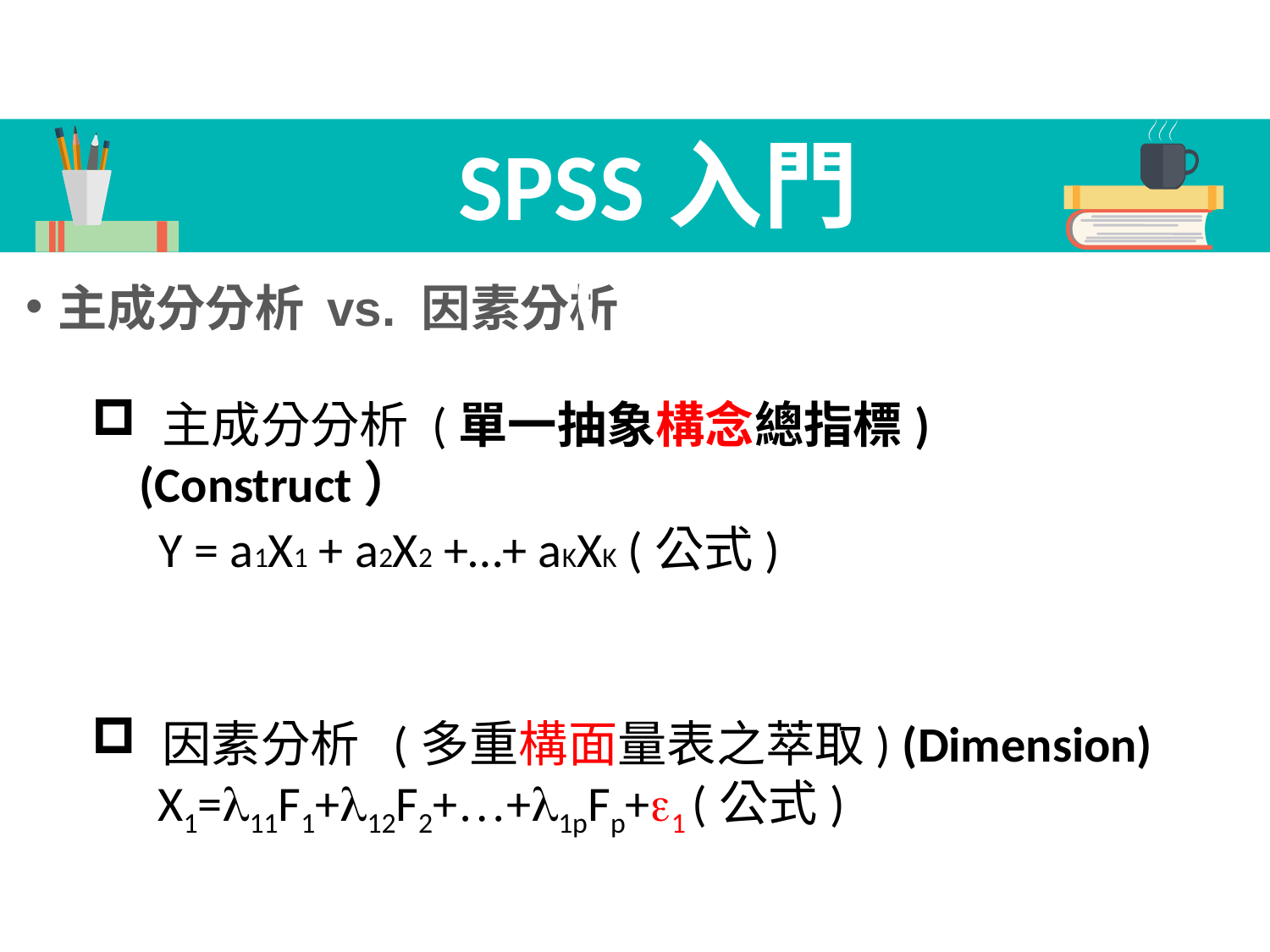

SPSS入門（三）

主成分分析 vs. 因素分析
 主成分分析 (單一抽象構念總指標) (Construct）
      Y = a1X1 + a2X2 +…+ aKXK (公式)

 因素分析  (多重構面量表之萃取) (Dimension)
       X1=λ11F1+λ12F2+…+λ1pFp+ε1 (公式)